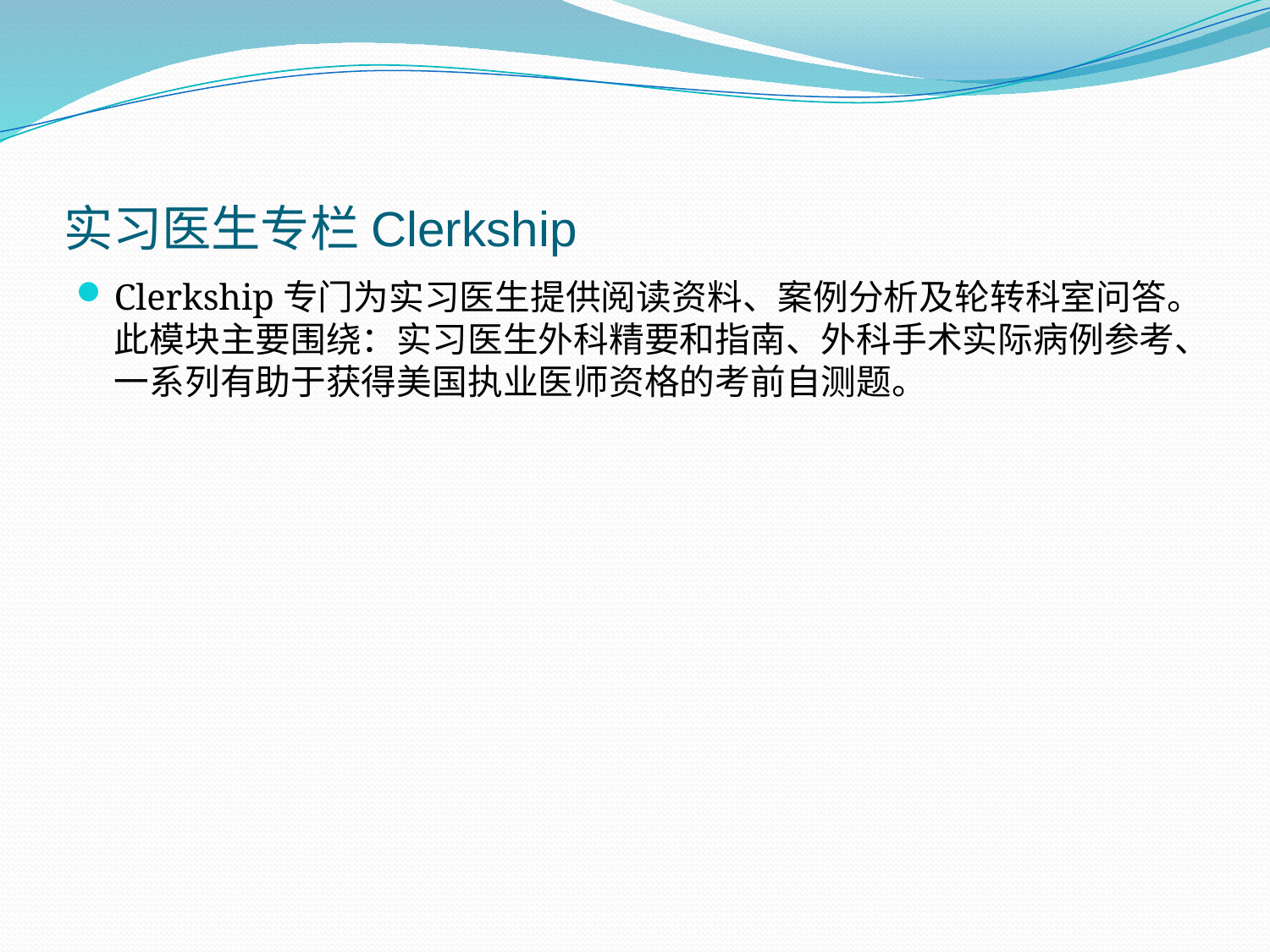

# 实习医生专栏Clerkship
Clerkship专门为实习医生提供阅读资料、案例分析及轮转科室问答。此模块主要围绕：实习医生外科精要和指南、外科手术实际病例参考、一系列有助于获得美国执业医师资格的考前自测题。